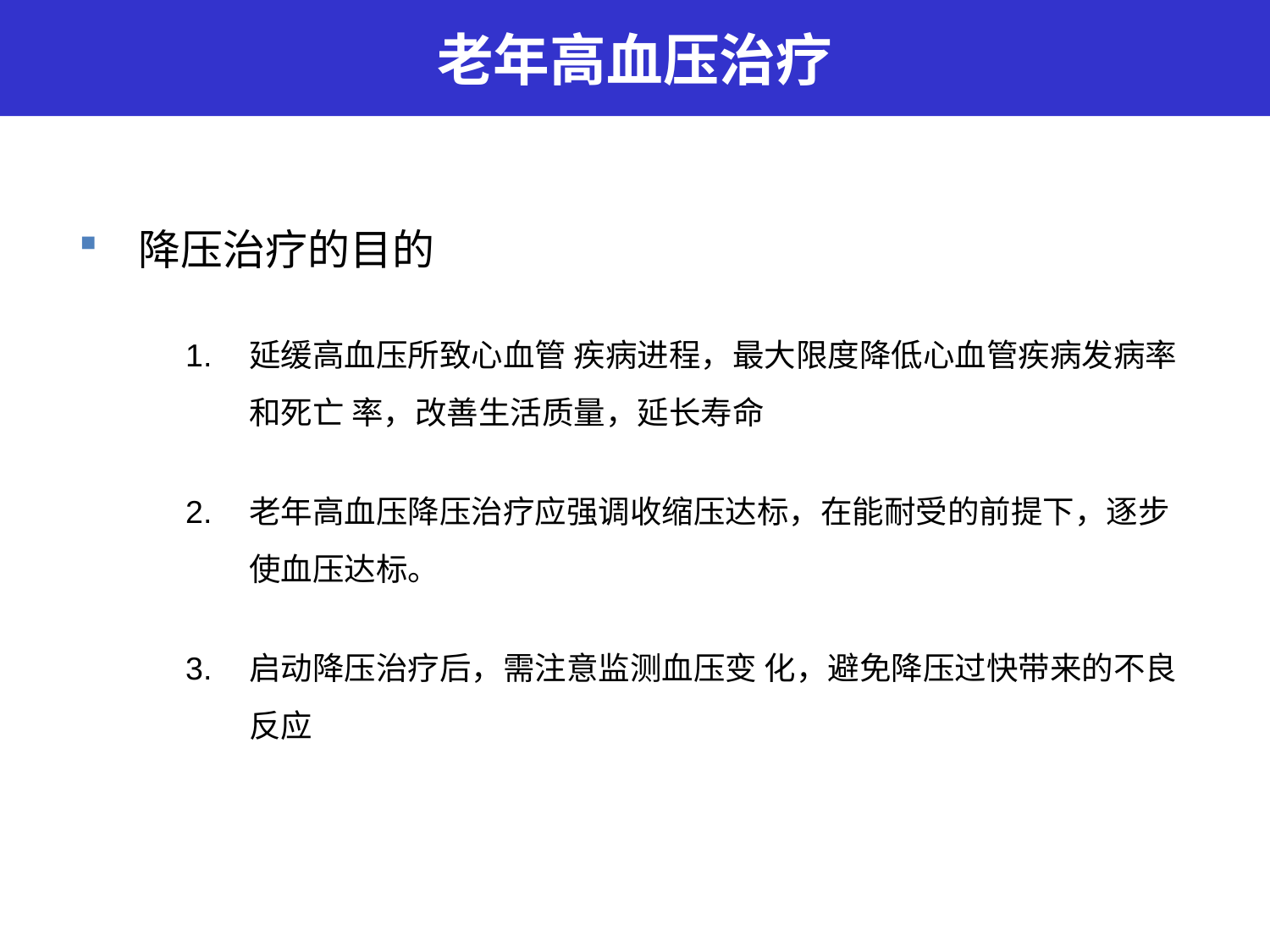

老年高血压治疗
降压治疗的目的
延缓高血压所致心血管 疾病进程，最大限度降低心血管疾病发病率和死亡 率，改善生活质量，延长寿命
老年高血压降压治疗应强调收缩压达标，在能耐受的前提下，逐步使血压达标。
启动降压治疗后，需注意监测血压变 化，避免降压过快带来的不良反应